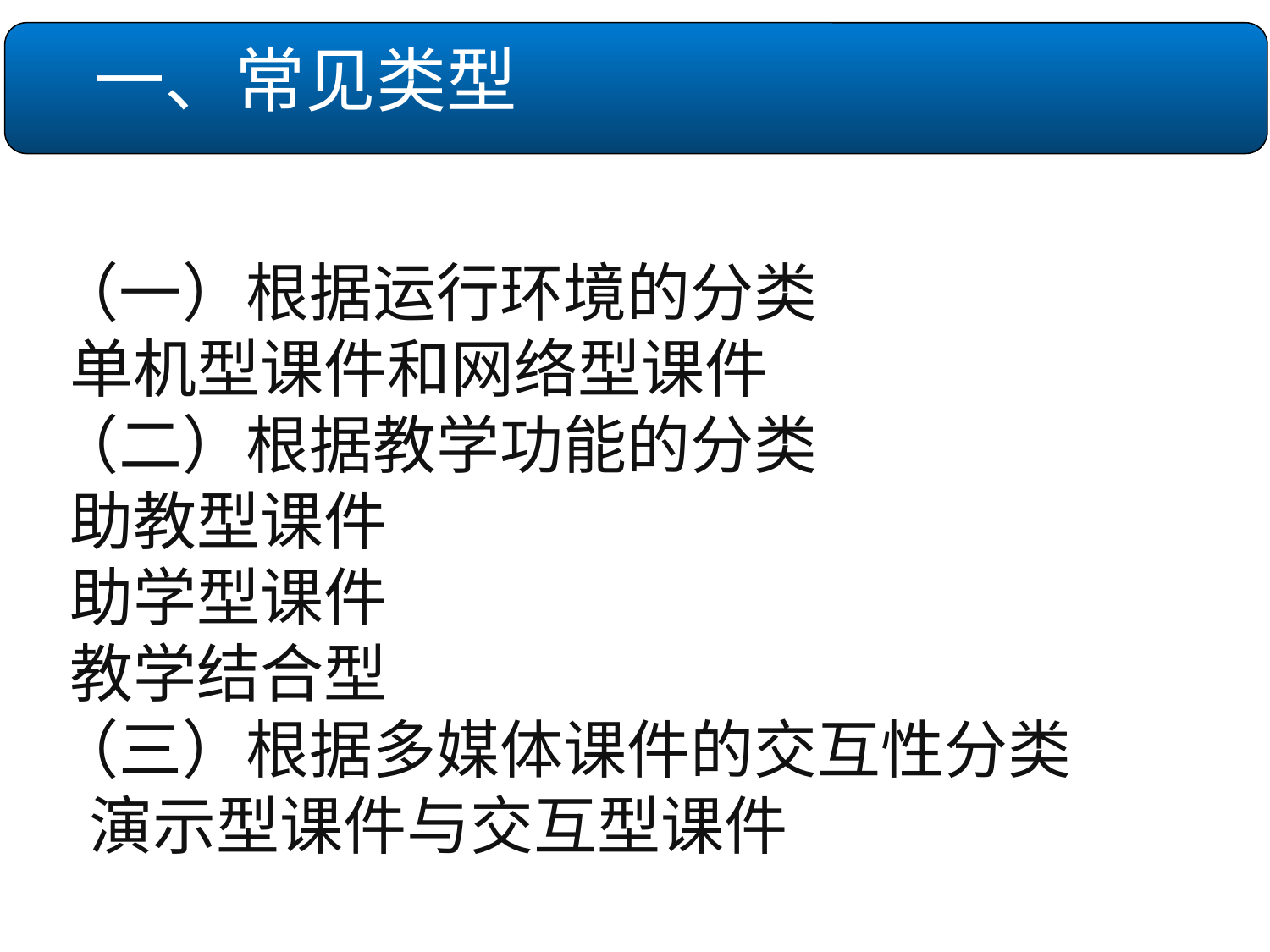

一、常见类型
 （一）根据运行环境的分类
  单机型课件和网络型课件
 （二）根据教学功能的分类
  助教型课件
  助学型课件
  教学结合型
 （三）根据多媒体课件的交互性分类
　演示型课件与交互型课件